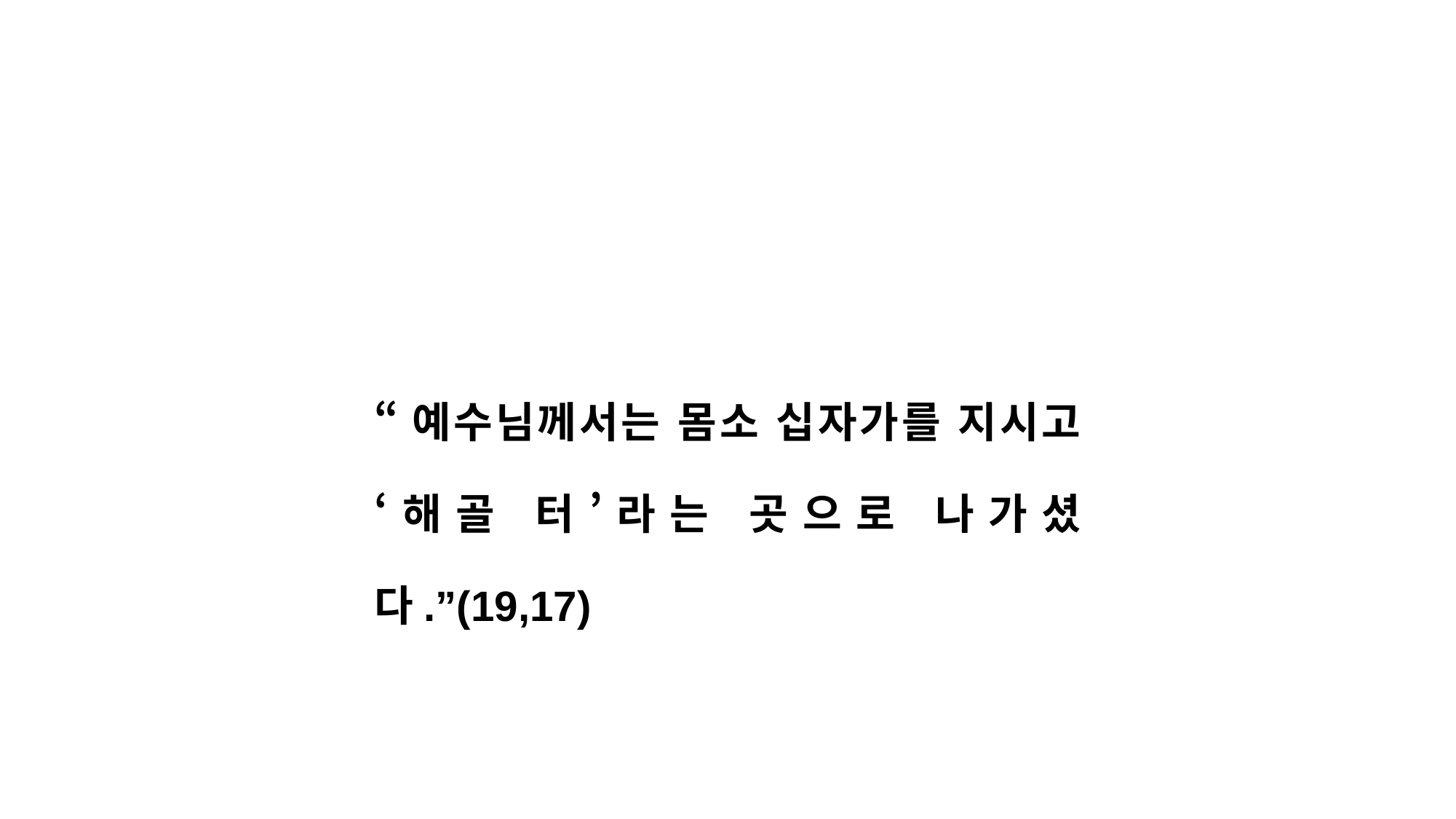

“예수님께서는 몸소 십자가를 지시고 ‘해골 터’라는 곳으로 나가셨다.”(19,17)